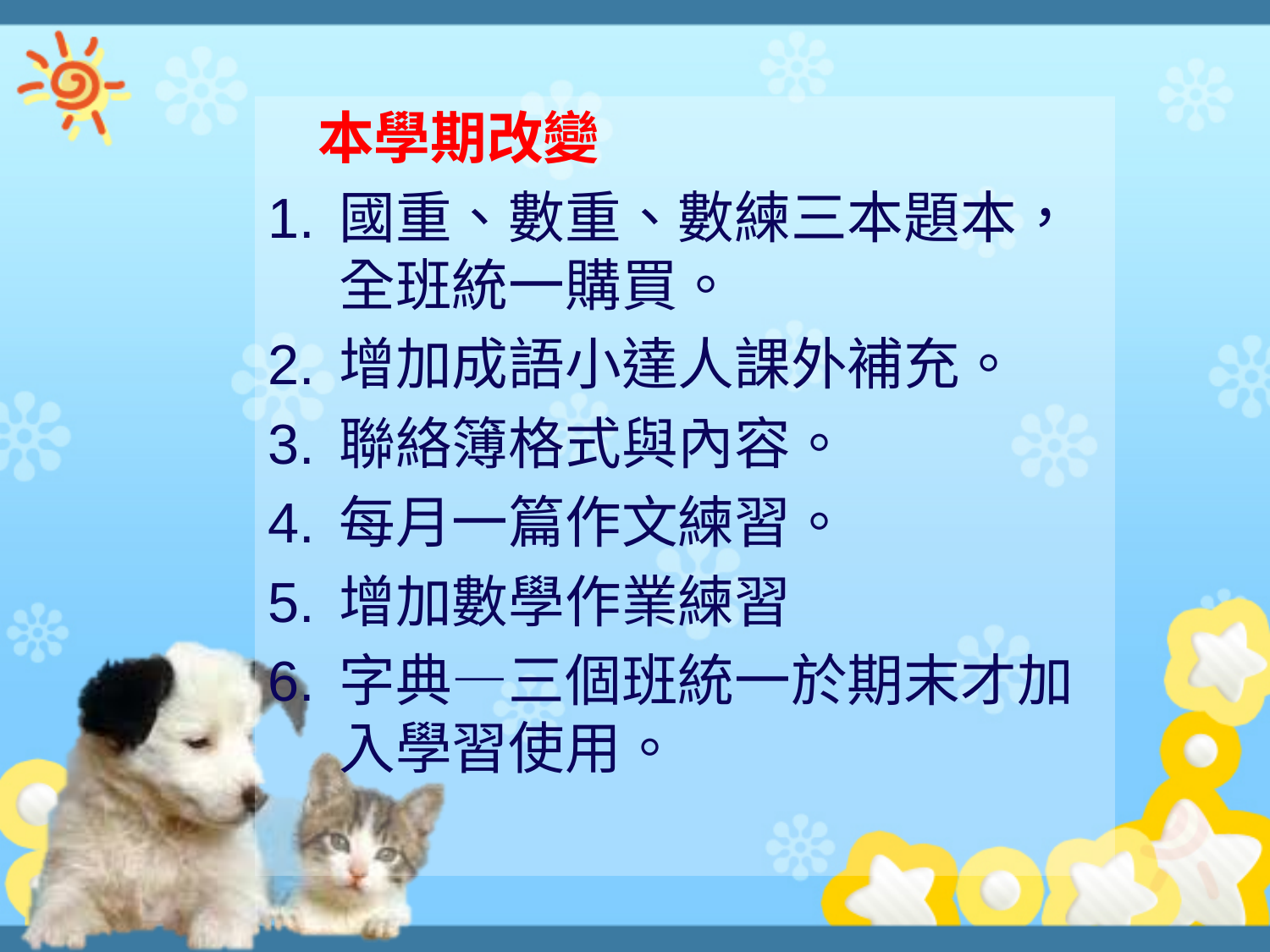

本學期改變
國重、數重、數練三本題本，
全班統一購買。
增加成語小達人課外補充。
聯絡簿格式與內容。
每月一篇作文練習。
增加數學作業練習
字典—三個班統一於期末才加入學習使用。